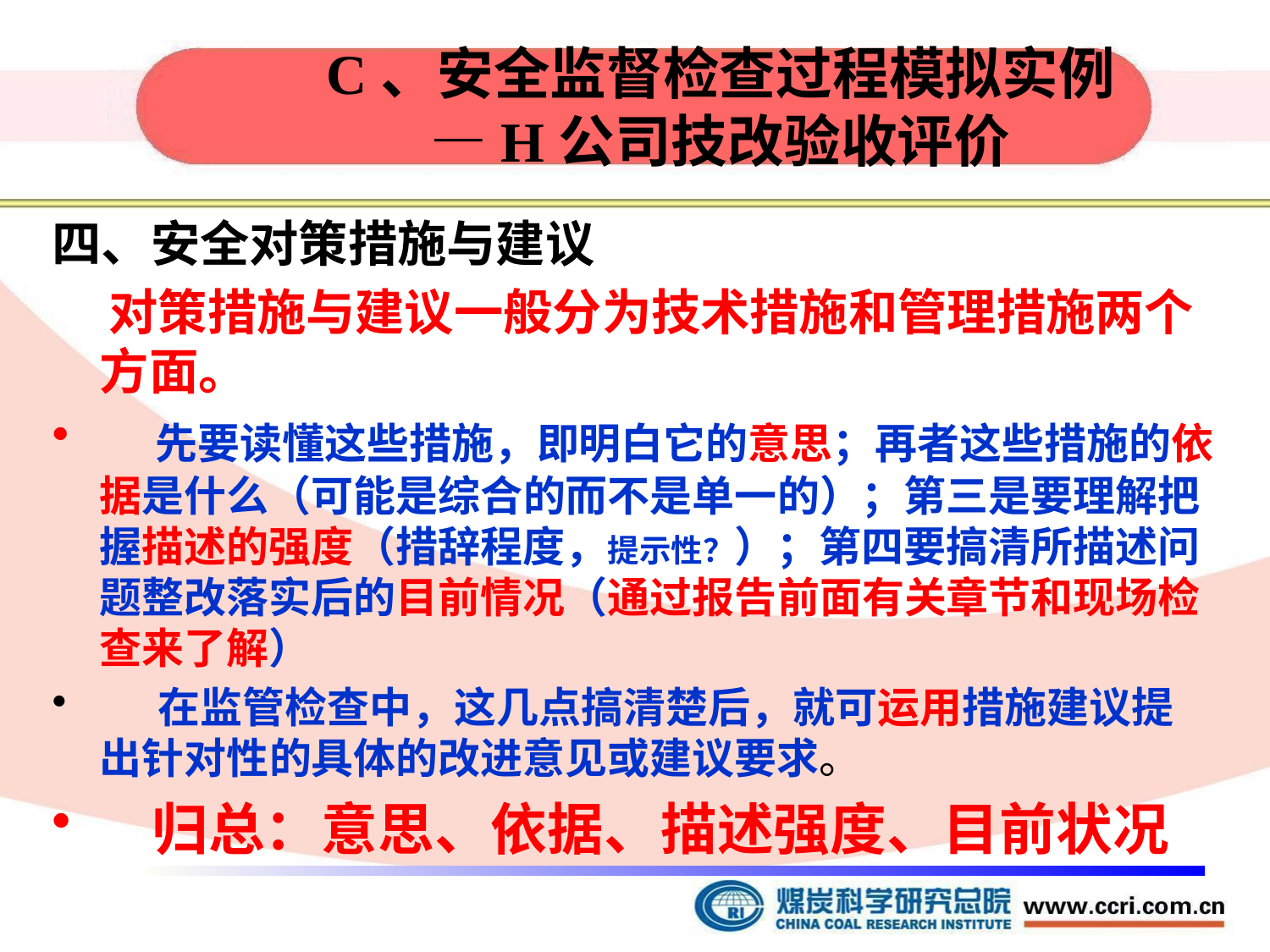

# C、安全监督检查过程模拟实例 —H公司技改验收评价
四、安全对策措施与建议
    对策措施与建议一般分为技术措施和管理措施两个方面。
    先要读懂这些措施，即明白它的意思；再者这些措施的依据是什么（可能是综合的而不是单一的）；第三是要理解把握描述的强度（措辞程度，提示性？）；第四要搞清所描述问题整改落实后的目前情况（通过报告前面有关章节和现场检查来了解）
     在监管检查中，这几点搞清楚后，就可运用措施建议提出针对性的具体的改进意见或建议要求。
   归总：意思、依据、描述强度、目前状况